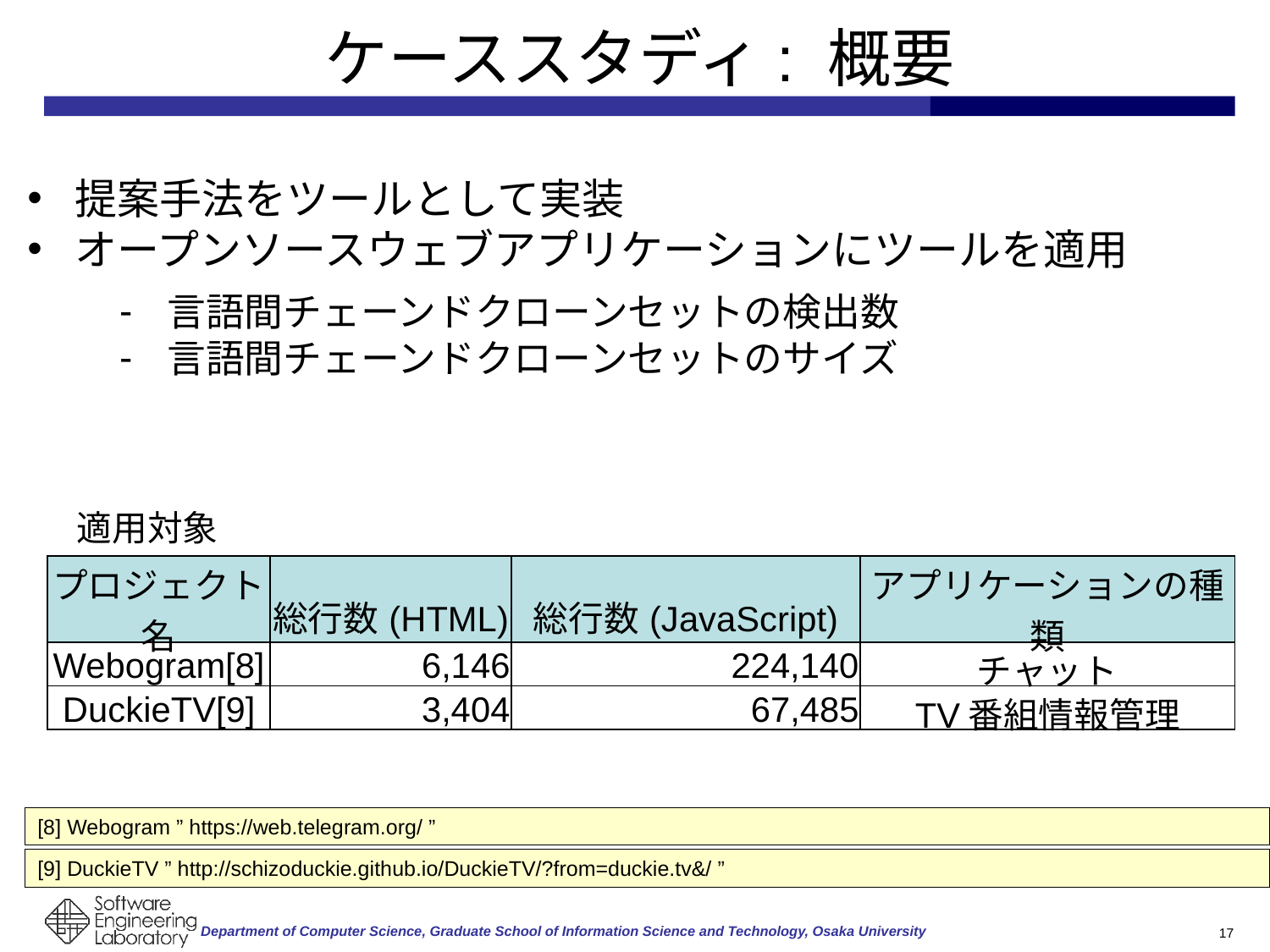

# ケーススタディ: 概要
提案手法をツールとして実装
オープンソースウェブアプリケーションにツールを適用
言語間チェーンドクローンセットの検出数
言語間チェーンドクローンセットのサイズ
適用対象
| プロジェクト名 | 総行数(HTML) | 総行数(JavaScript) | アプリケーションの種類 |
| --- | --- | --- | --- |
| Webogram[8] | 6,146 | 224,140 | チャット |
| DuckieTV[9] | 3,404 | 67,485 | TV番組情報管理 |
[8] Webogram ” https://web.telegram.org/ ”
[9] DuckieTV ” http://schizoduckie.github.io/DuckieTV/?from=duckie.tv&/ ”
17